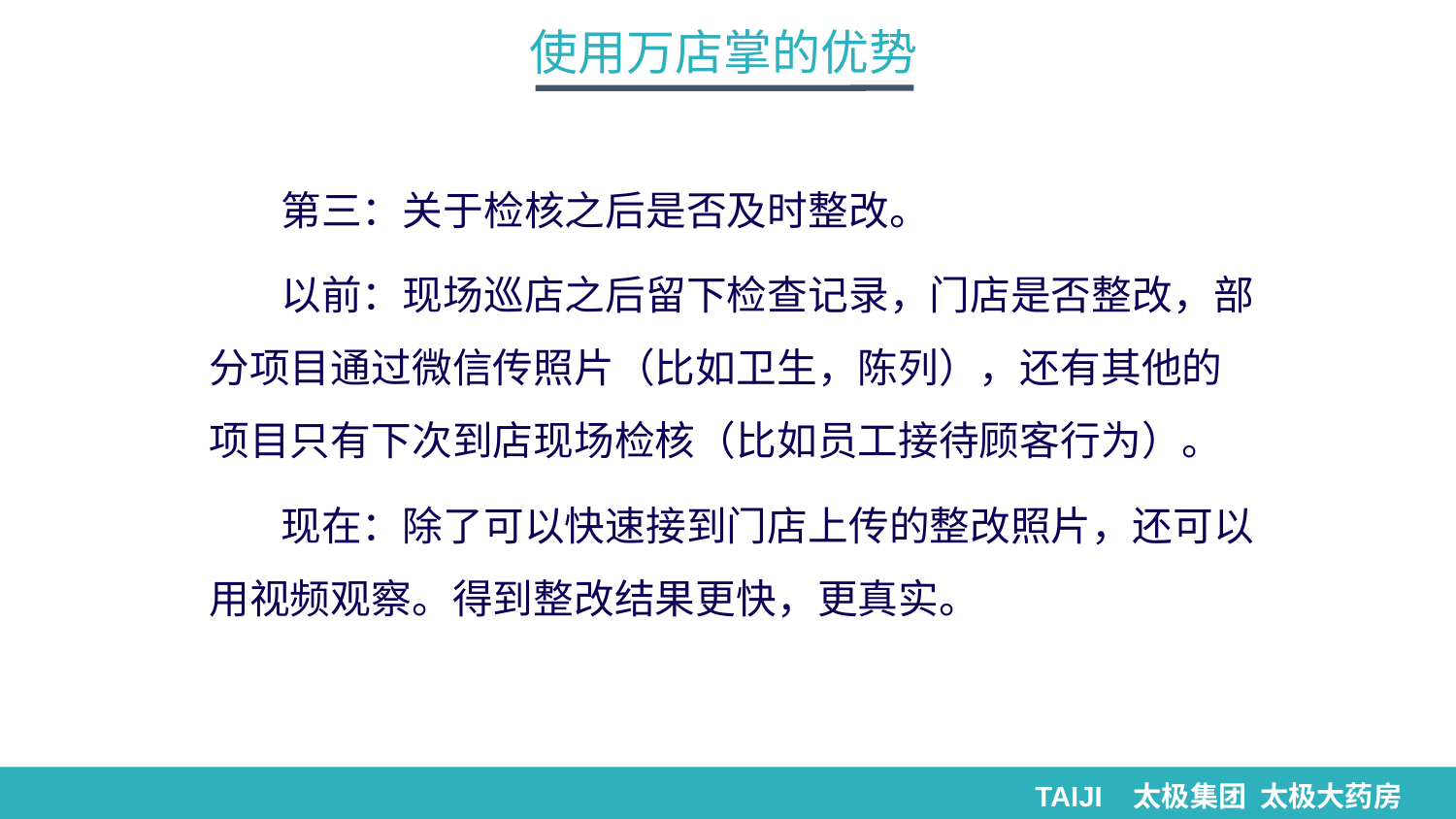

使用万店掌的优势
第三：关于检核之后是否及时整改。
以前：现场巡店之后留下检查记录，门店是否整改，部分项目通过微信传照片（比如卫生，陈列），还有其他的项目只有下次到店现场检核（比如员工接待顾客行为）。
现在：除了可以快速接到门店上传的整改照片，还可以用视频观察。得到整改结果更快，更真实。

TAIJI   太极集团  太极大药房